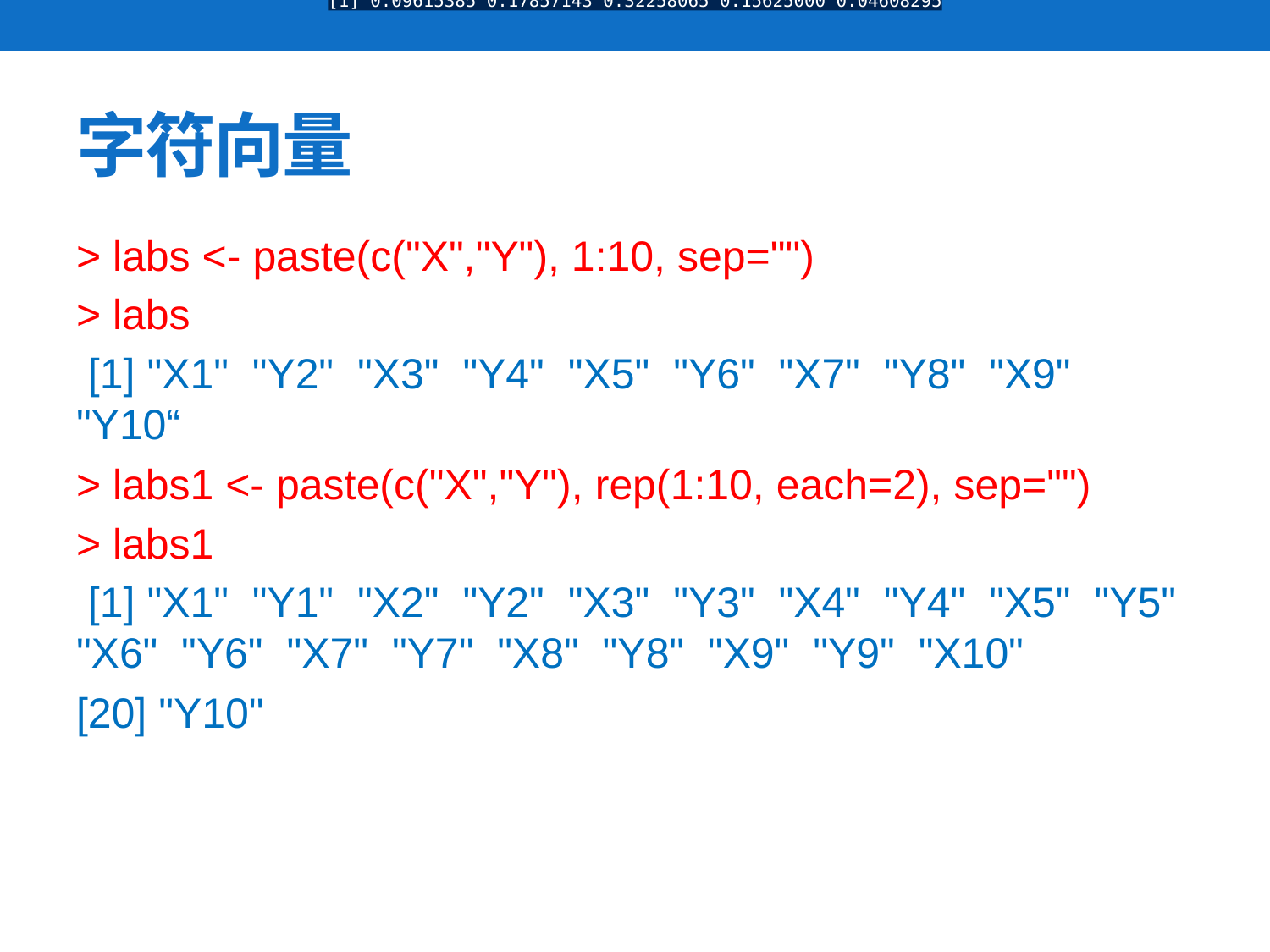

[1] 0.09615385 0.17857143 0.32258065 0.15625000 0.04608295
# 字符向量
> labs <- paste(c("X","Y"), 1:10, sep="")
> labs
 [1] "X1"  "Y2"  "X3"  "Y4"  "X5"  "Y6"  "X7"  "Y8"  "X9"  "Y10“
> labs1 <- paste(c("X","Y"), rep(1:10, each=2), sep="")
> labs1
 [1] "X1"  "Y1"  "X2"  "Y2"  "X3"  "Y3"  "X4"  "Y4"  "X5"  "Y5"  "X6"  "Y6"  "X7"  "Y7"  "X8"  "Y8"  "X9"  "Y9"  "X10"
[20] "Y10"